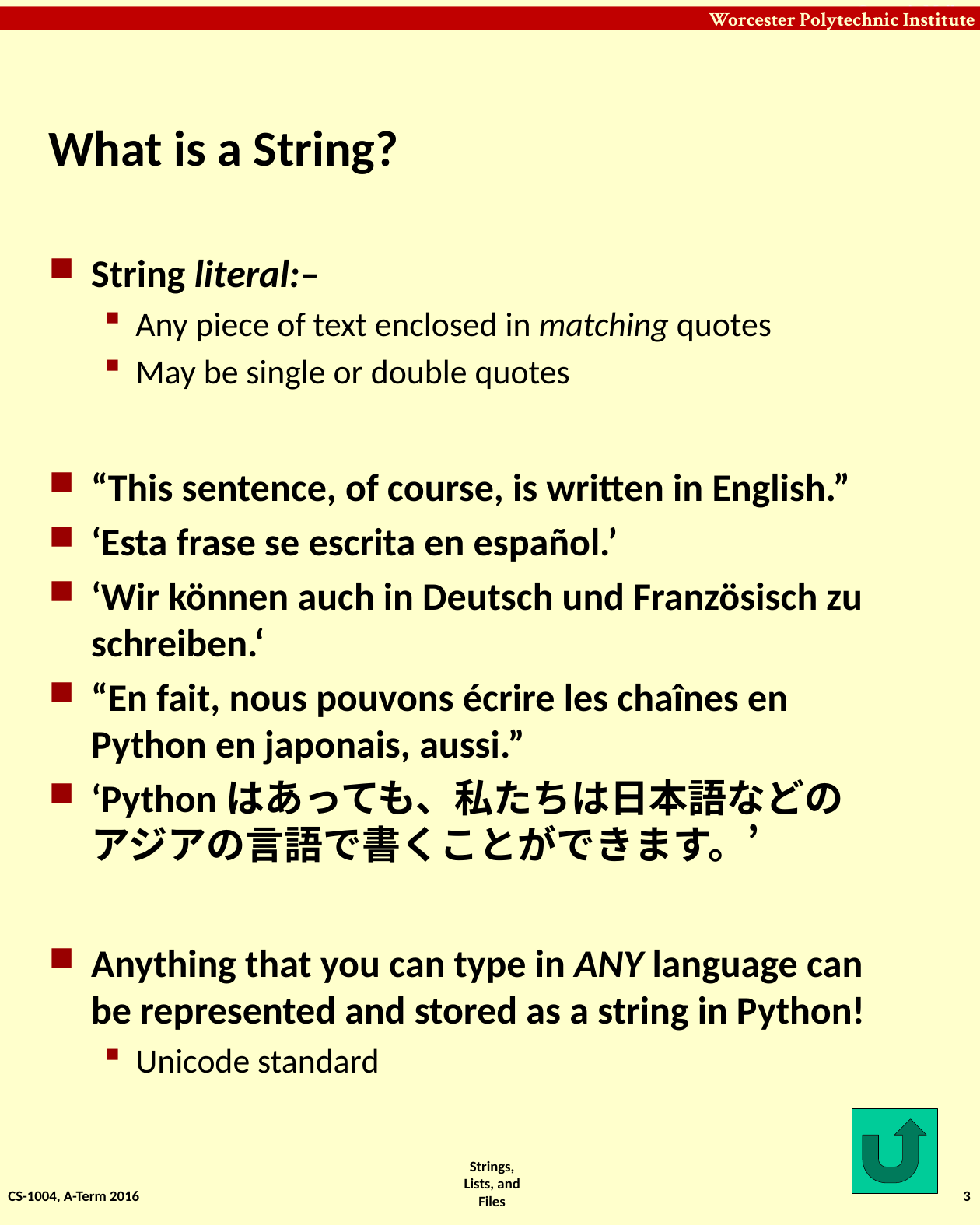

# What is a String?
String literal:–
Any piece of text enclosed in matching quotes
May be single or double quotes

“This sentence, of course, is written in English.”
‘Esta frase se escrita en español.’
‘Wir können auch in Deutsch und Französisch zu schreiben.‘
“En fait, nous pouvons écrire les chaînes en Python en japonais, aussi.”
‘Pythonはあっても、私たちは日本語などのアジアの言語で書くことができます。’

Anything that you can type in ANY language can be represented and stored as a string in Python!
Unicode standard

CS-1004, A-Term 2016
3
Strings, Lists, and Files